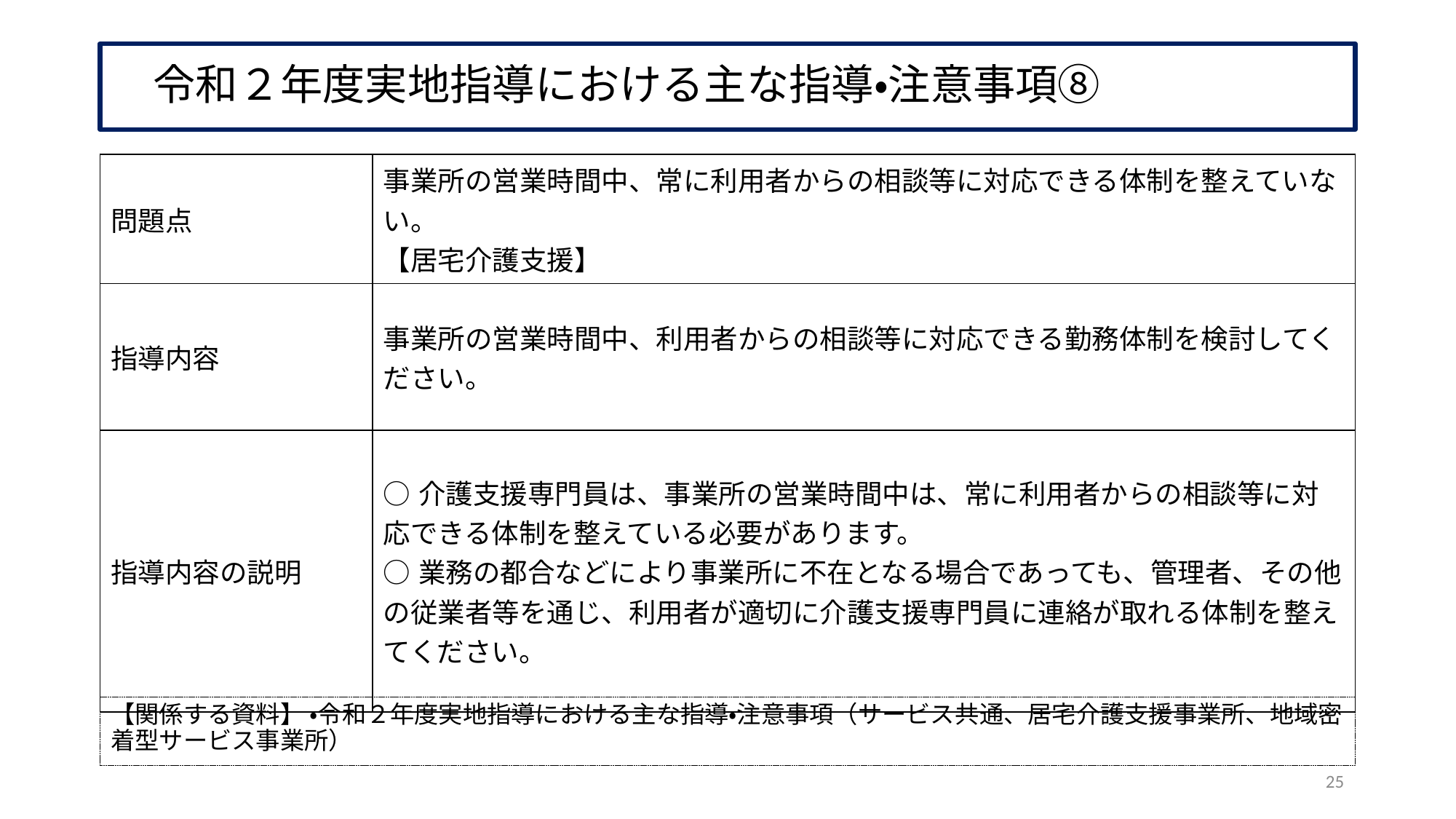

# 令和２年度実地指導における主な指導・注意事項⑧
| 問題点 | 事業所の営業時間中、常に利用者からの相談等に対応できる体制を整えていない。 【居宅介護支援】 |
| --- | --- |
| 指導内容 | 事業所の営業時間中、利用者からの相談等に対応できる勤務体制を検討してください。 |
| 指導内容の説明 | ○介護支援専門員は、事業所の営業時間中は、常に利用者からの相談等に対応できる体制を整えている必要があります。 ○業務の都合などにより事業所に不在となる場合であっても、管理者、その他の従業者等を通じ、利用者が適切に介護支援専門員に連絡が取れる体制を整えてください。 |
【関係する資料】 ・令和２年度実地指導における主な指導・注意事項（サービス共通、居宅介護支援事業所、地域密着型サービス事業所）
25